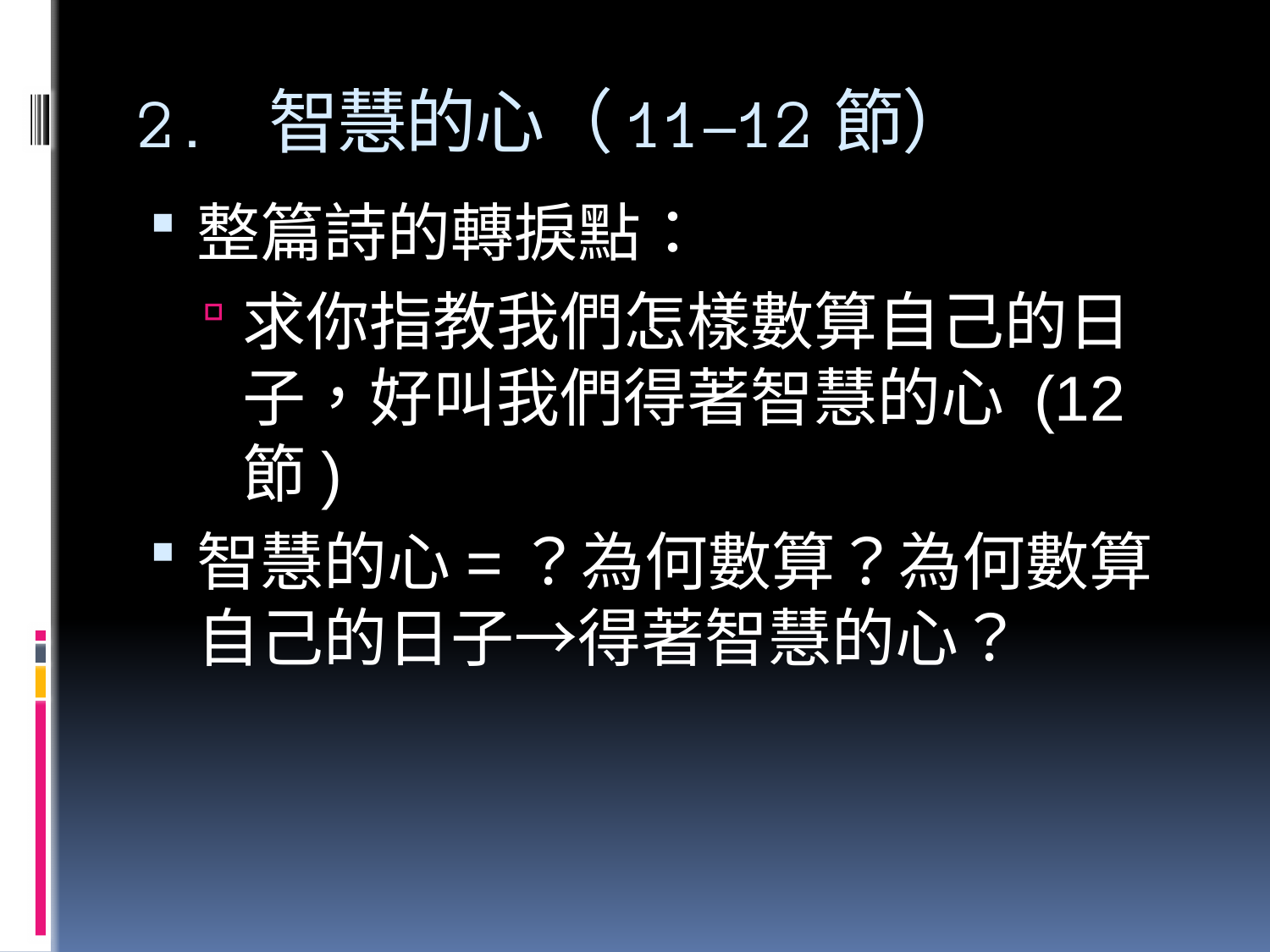

# 2. 智慧的心（11-12節）
整篇詩的轉捩點：
求你指教我們怎樣數算自己的日子，好叫我們得著智慧的心 (12節)
智慧的心=？為何數算？為何數算自己的日子→得著智慧的心？